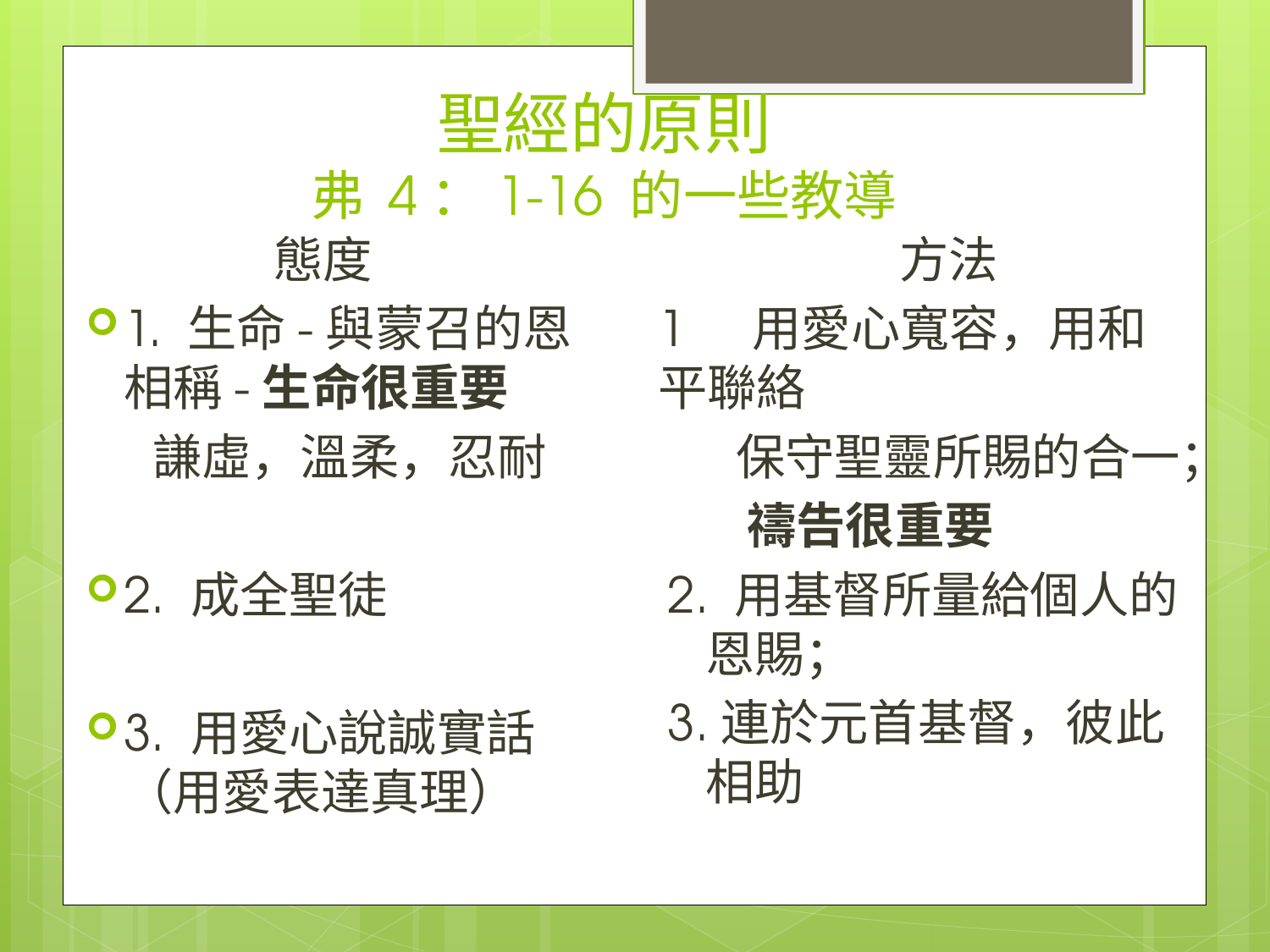

# 聖經的原則 弗 4：1-16 的一些教導
                態度
1. 生命-與蒙召的恩相稱-生命很重要
     謙虛，溫柔，忍耐

2. 成全聖徒

3. 用愛心說誠實話（用愛表達真理）
                    方法
1    用愛心寬容，用和平聯絡
      保守聖靈所賜的合一；
       禱告很重要
2. 用基督所量給個人的恩賜；
3.連於元首基督，彼此相助